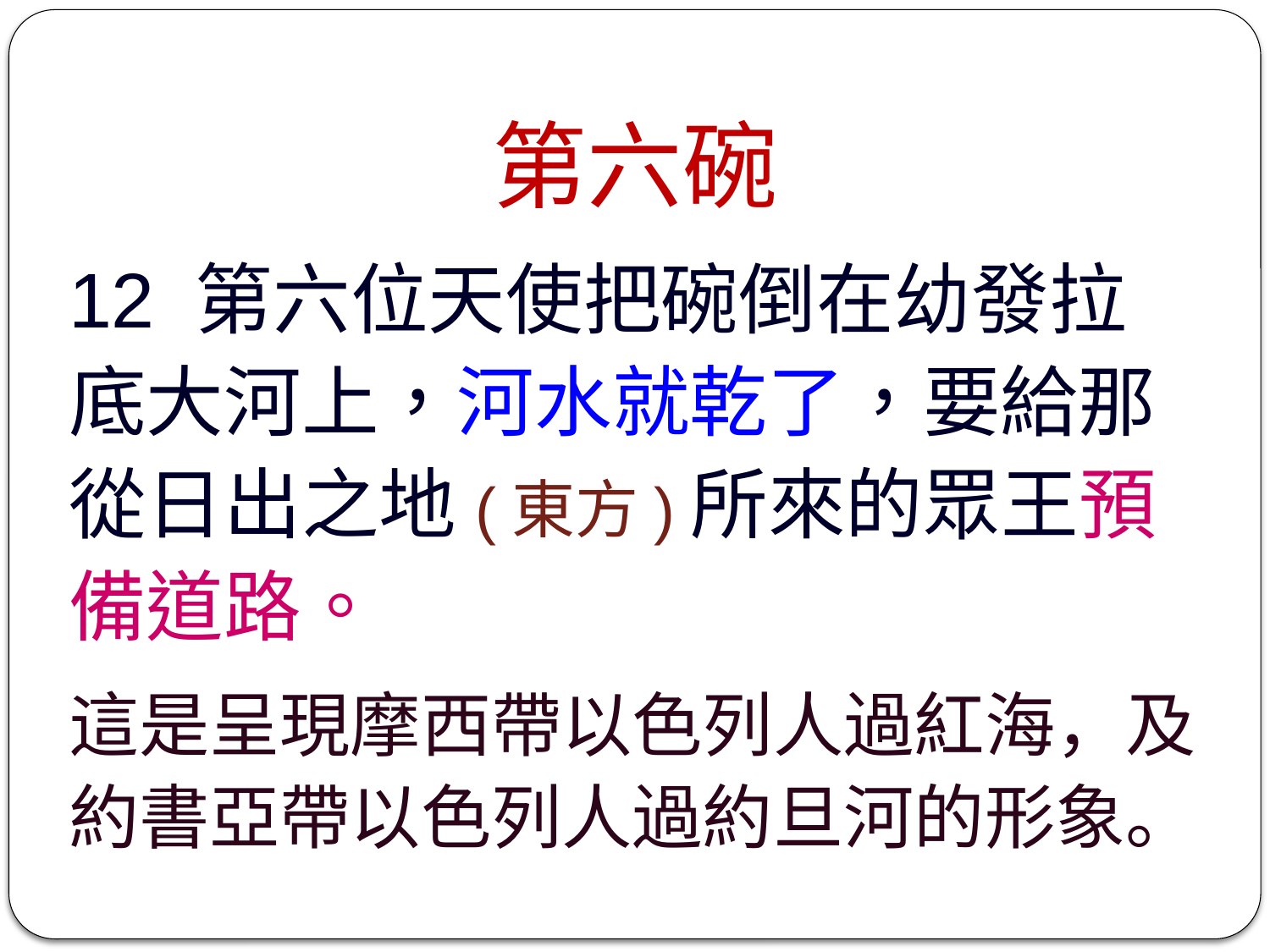

第六碗
12 第六位天使把碗倒在幼發拉底大河上，河水就乾了，要給那從日出之地(東方)所來的眾王預備道路。
這是呈現摩西帶以色列人過紅海，及約書亞帶以色列人過約旦河的形象。